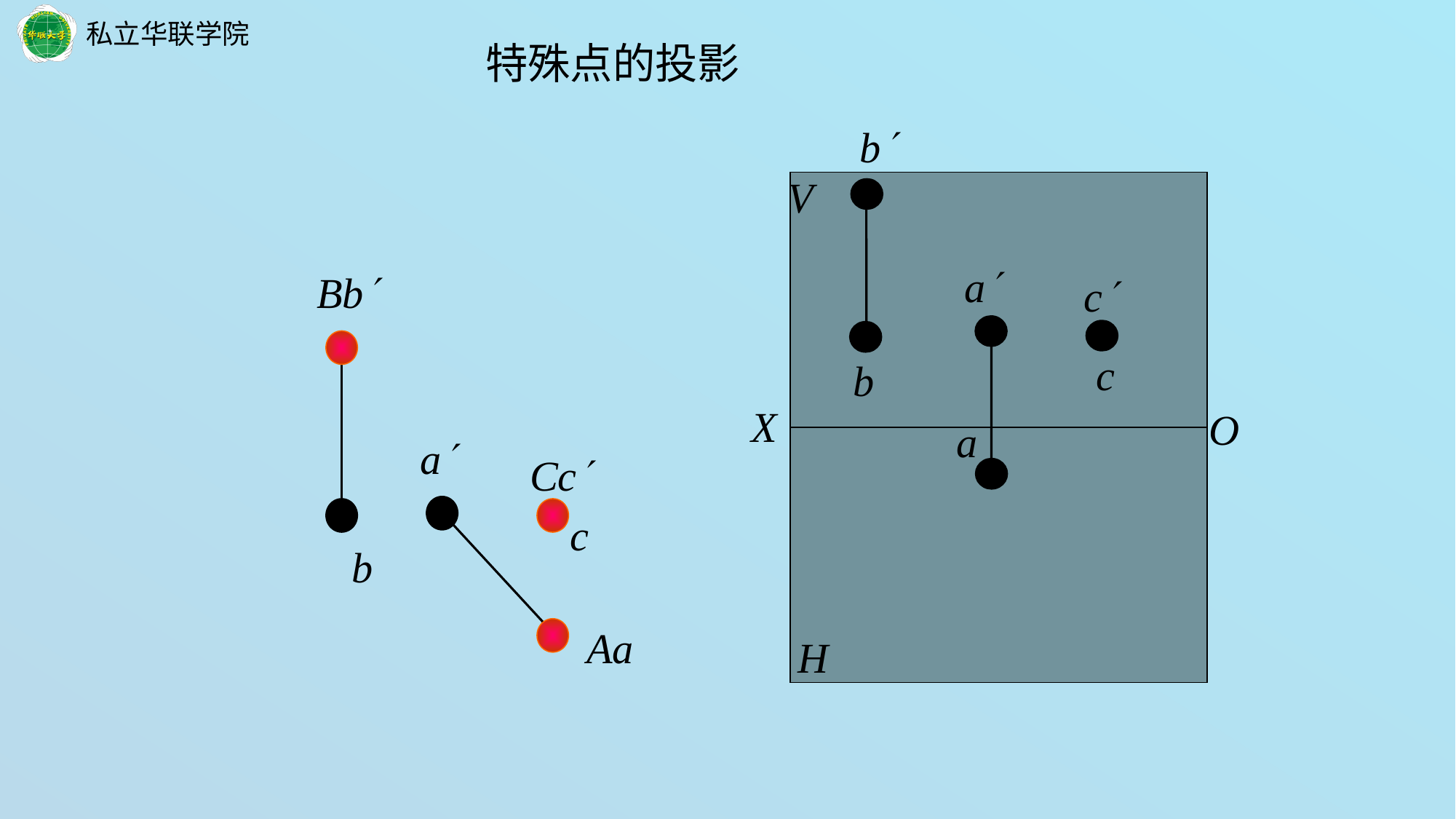

特殊点的投影
b′
b

V

X
O

H
a′

a

Bb′

c′
c

b
a′

Cc′
c

Aa